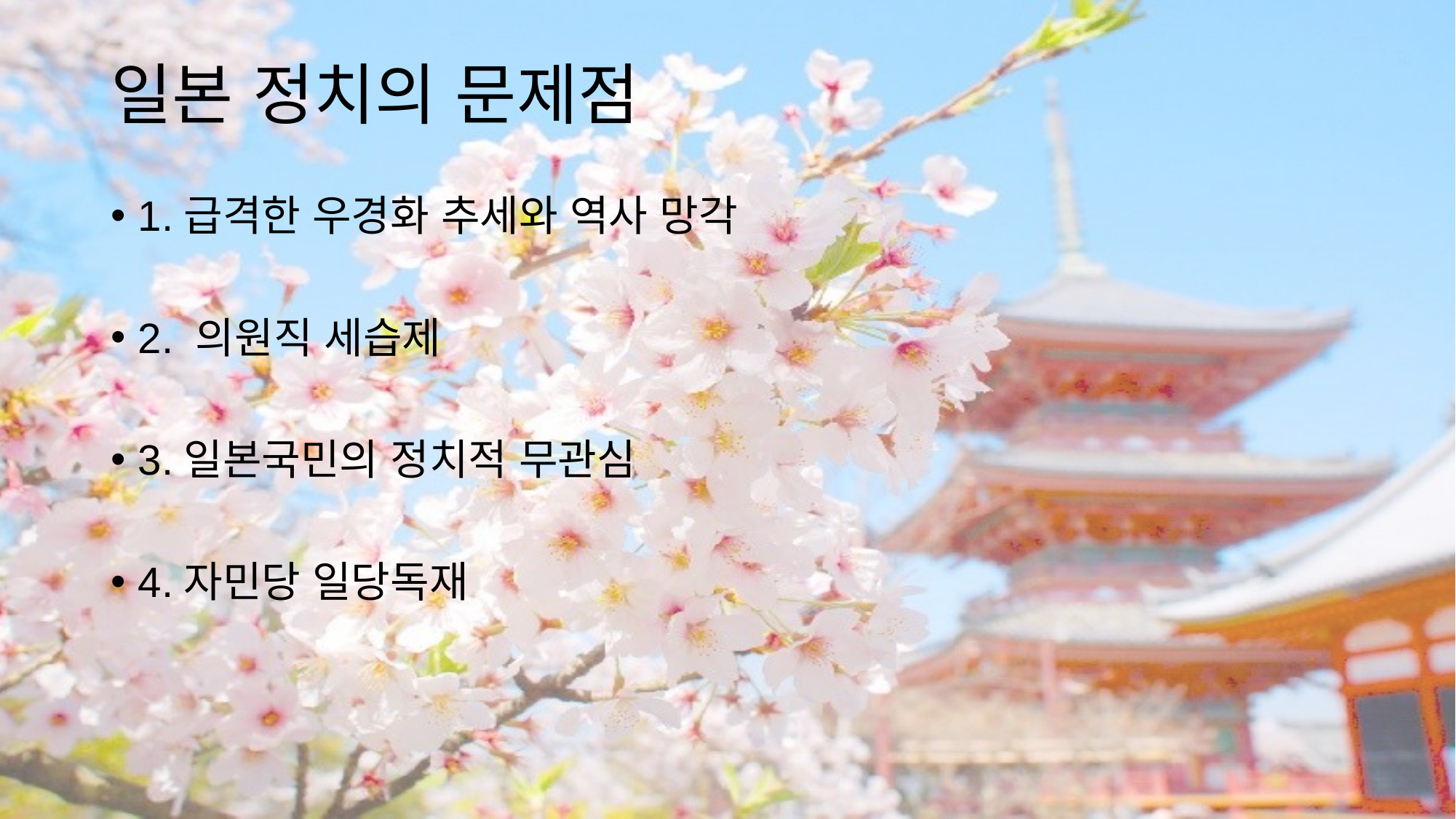

# 일본 정치의 문제점
1.급격한 우경화 추세와 역사 망각

2. 의원직 세습제

3.일본국민의 정치적 무관심

4.자민당 일당독재